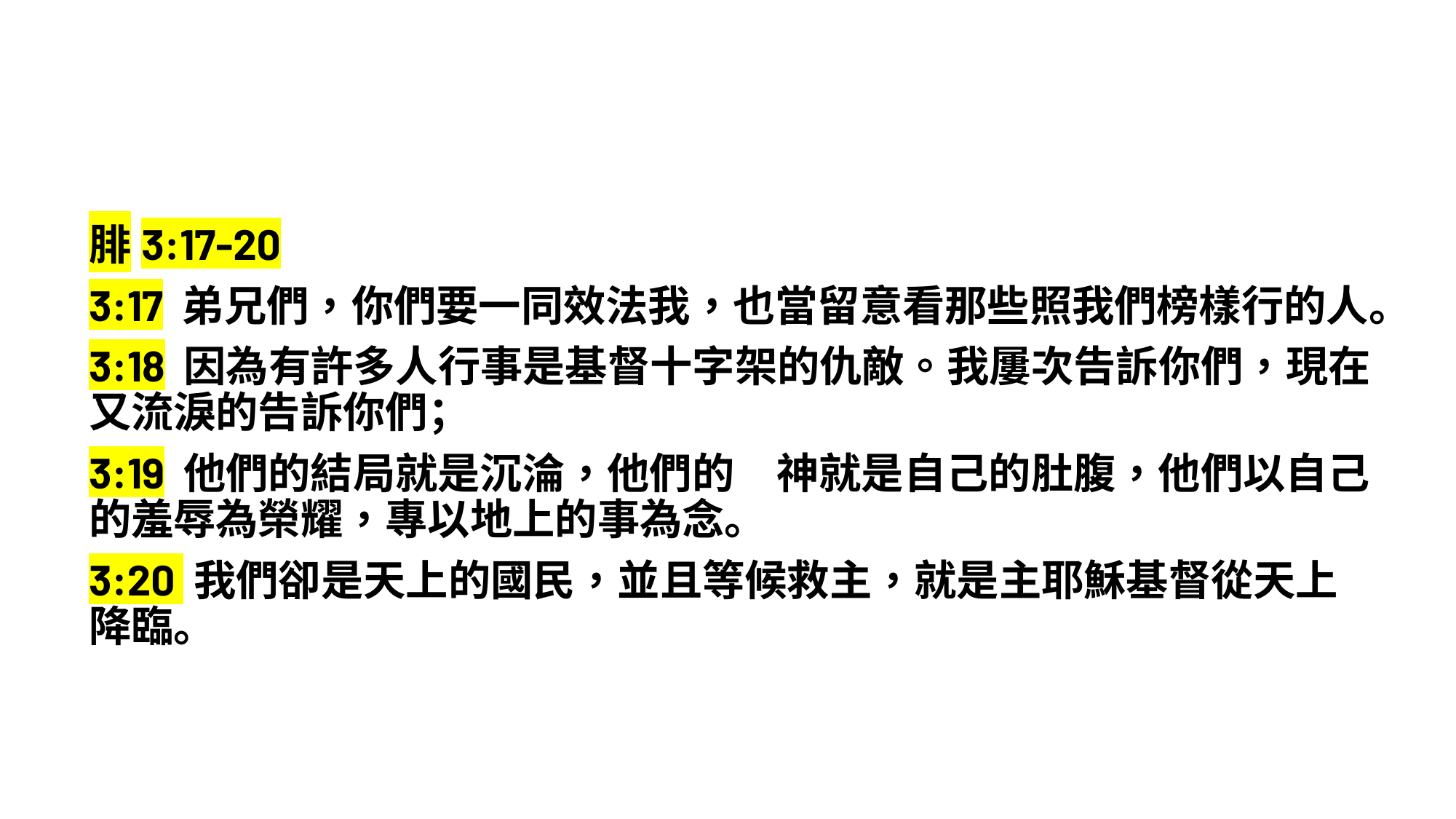

腓3:17-20
3:17 弟兄們，你們要一同效法我，也當留意看那些照我們榜樣行的人。
3:18 因為有許多人行事是基督十字架的仇敵。我屢次告訴你們，現在又流淚的告訴你們；
3:19 他們的結局就是沉淪，他們的　神就是自己的肚腹，他們以自己的羞辱為榮耀，專以地上的事為念。
3:20 我們卻是天上的國民，並且等候救主，就是主耶穌基督從天上降臨。